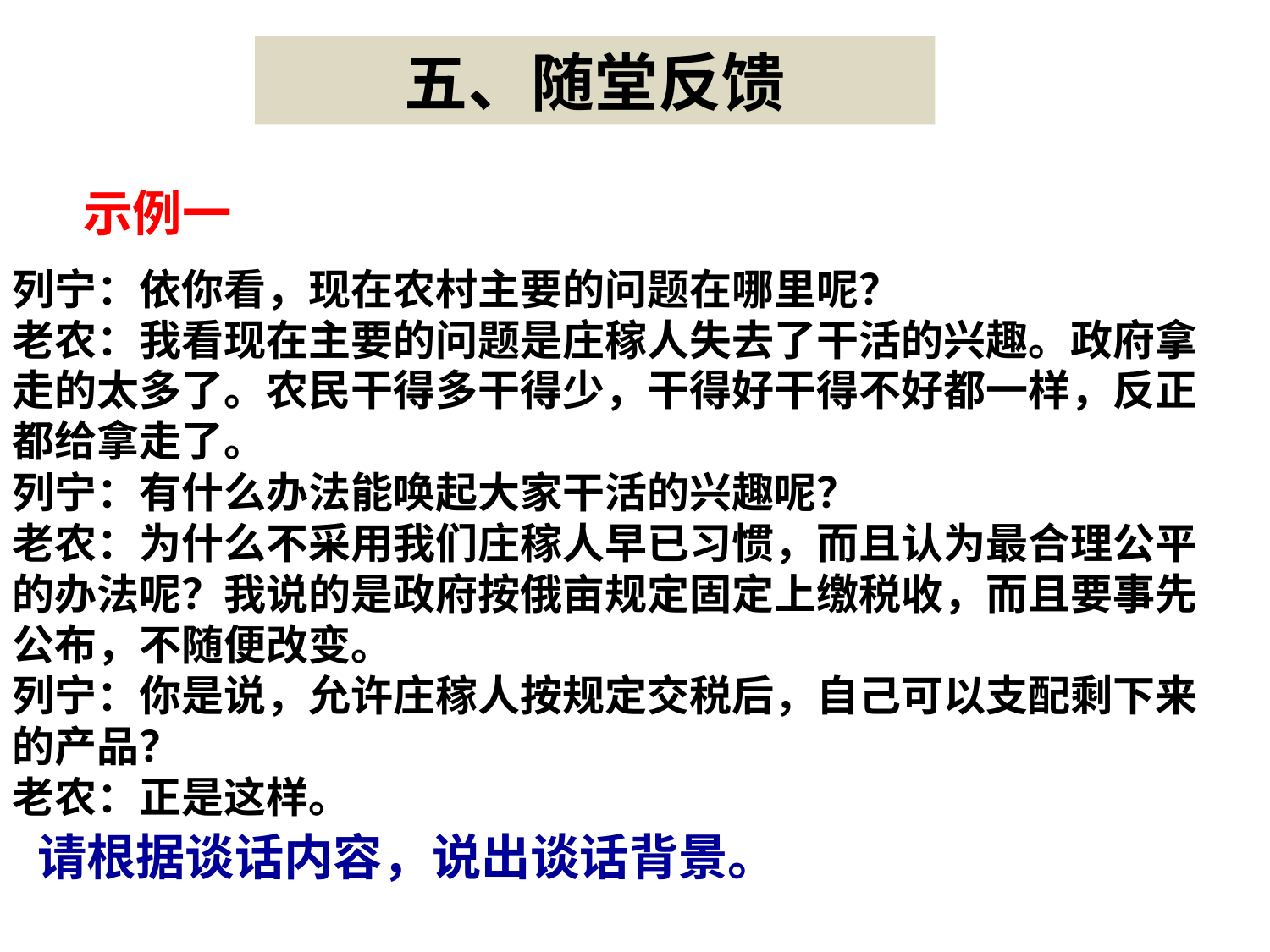

五、随堂反馈
示例一
列宁：依你看，现在农村主要的问题在哪里呢？
老农：我看现在主要的问题是庄稼人失去了干活的兴趣。政府拿走的太多了。农民干得多干得少，干得好干得不好都一样，反正都给拿走了。
列宁：有什么办法能唤起大家干活的兴趣呢？
老农：为什么不采用我们庄稼人早已习惯，而且认为最合理公平的办法呢？我说的是政府按俄亩规定固定上缴税收，而且要事先公布，不随便改变。
列宁：你是说，允许庄稼人按规定交税后，自己可以支配剩下来的产品？
老农：正是这样。
请根据谈话内容，说出谈话背景。